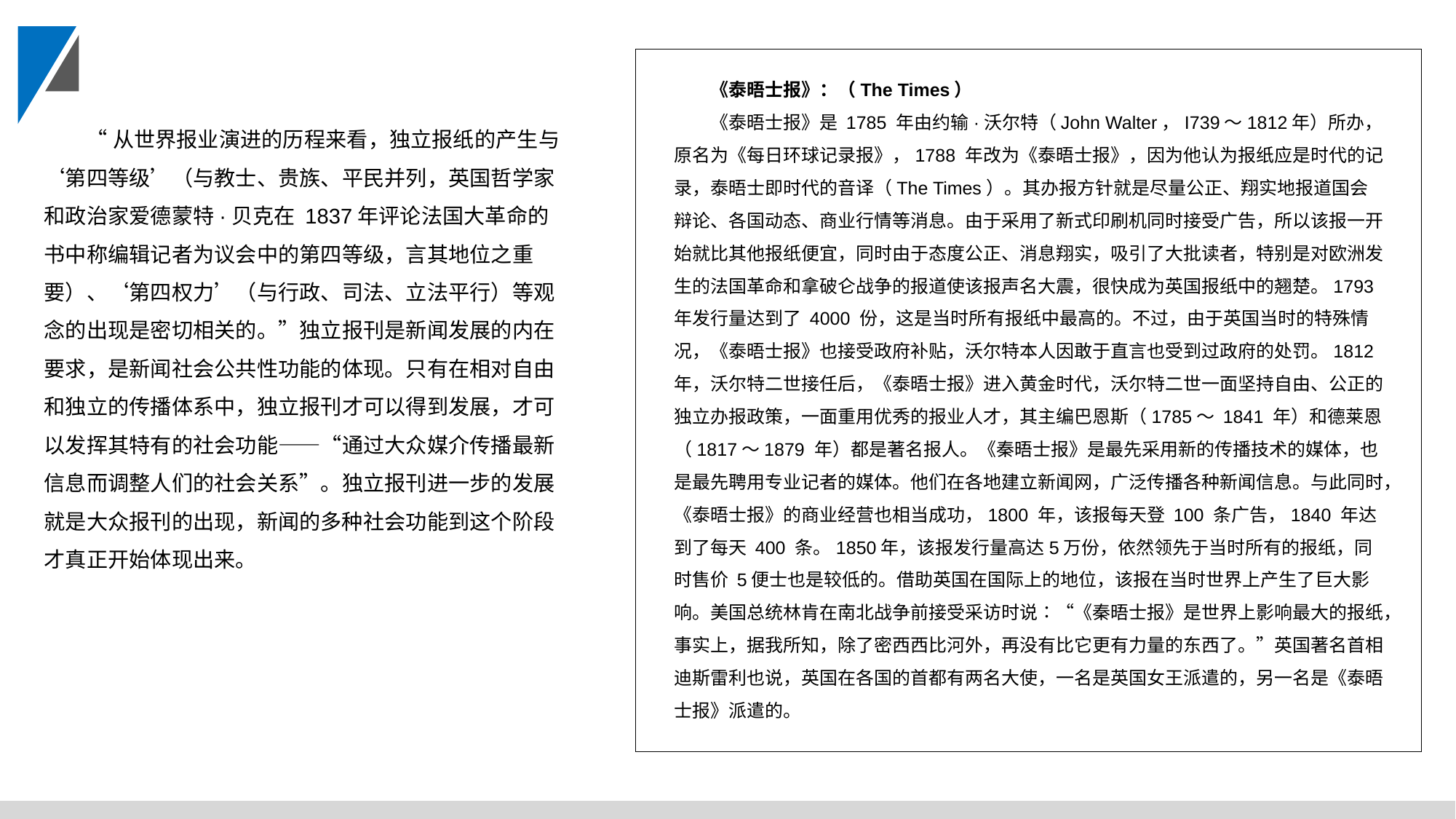

《泰晤士报》：（The Times）
《泰晤士报》是 1785 年由约输·沃尔特（John Walter，I739～1812年）所办，原名为《每日环球记录报》，1788 年改为《泰晤士报》，因为他认为报纸应是时代的记录，泰晤士即时代的音译（The Times）。其办报方针就是尽量公正、翔实地报道国会辩论、各国动态、商业行情等消息。由于采用了新式印刷机同时接受广告，所以该报一开始就比其他报纸便宜，同时由于态度公正、消息翔实，吸引了大批读者，特别是对欧洲发生的法国革命和拿破仑战争的报道使该报声名大震，很快成为英国报纸中的翘楚。1793年发行量达到了 4000 份，这是当时所有报纸中最高的。不过，由于英国当时的特殊情况，《泰晤士报》也接受政府补贴，沃尔特本人因敢于直言也受到过政府的处罚。1812 年，沃尔特二世接任后，《泰晤士报》进入黄金时代，沃尔特二世一面坚持自由、公正的独立办报政策，一面重用优秀的报业人才，其主编巴恩斯（1785～ 1841 年）和德莱恩（1817～1879 年）都是著名报人。《秦晤士报》是最先采用新的传播技术的媒体，也是最先聘用专业记者的媒体。他们在各地建立新闻网，广泛传播各种新闻信息。与此同时，《泰晤士报》的商业经营也相当成功，1800 年，该报每天登 100 条广告，1840 年达到了每天 400 条。1850年，该报发行量高达5万份，依然领先于当时所有的报纸，同时售价 5便士也是较低的。借助英国在国际上的地位，该报在当时世界上产生了巨大影响。美国总统林肯在南北战争前接受采访时说∶“《秦晤士报》是世界上影响最大的报纸，事实上，据我所知，除了密西西比河外，再没有比它更有力量的东西了。”英国著名首相迪斯雷利也说，英国在各国的首都有两名大使，一名是英国女王派遣的，另一名是《泰晤士报》派遣的。

“从世界报业演进的历程来看，独立报纸的产生与‘第四等级’（与教士、贵族、平民并列，英国哲学家和政治家爱德蒙特·贝克在 1837年评论法国大革命的书中称编辑记者为议会中的第四等级，言其地位之重要）、‘第四权力’（与行政、司法、立法平行）等观念的出现是密切相关的。”独立报刊是新闻发展的内在要求，是新闻社会公共性功能的体现。只有在相对自由和独立的传播体系中，独立报刊才可以得到发展，才可以发挥其特有的社会功能——“通过大众媒介传播最新信息而调整人们的社会关系”。独立报刊进一步的发展就是大众报刊的出现，新闻的多种社会功能到这个阶段才真正开始体现出来。